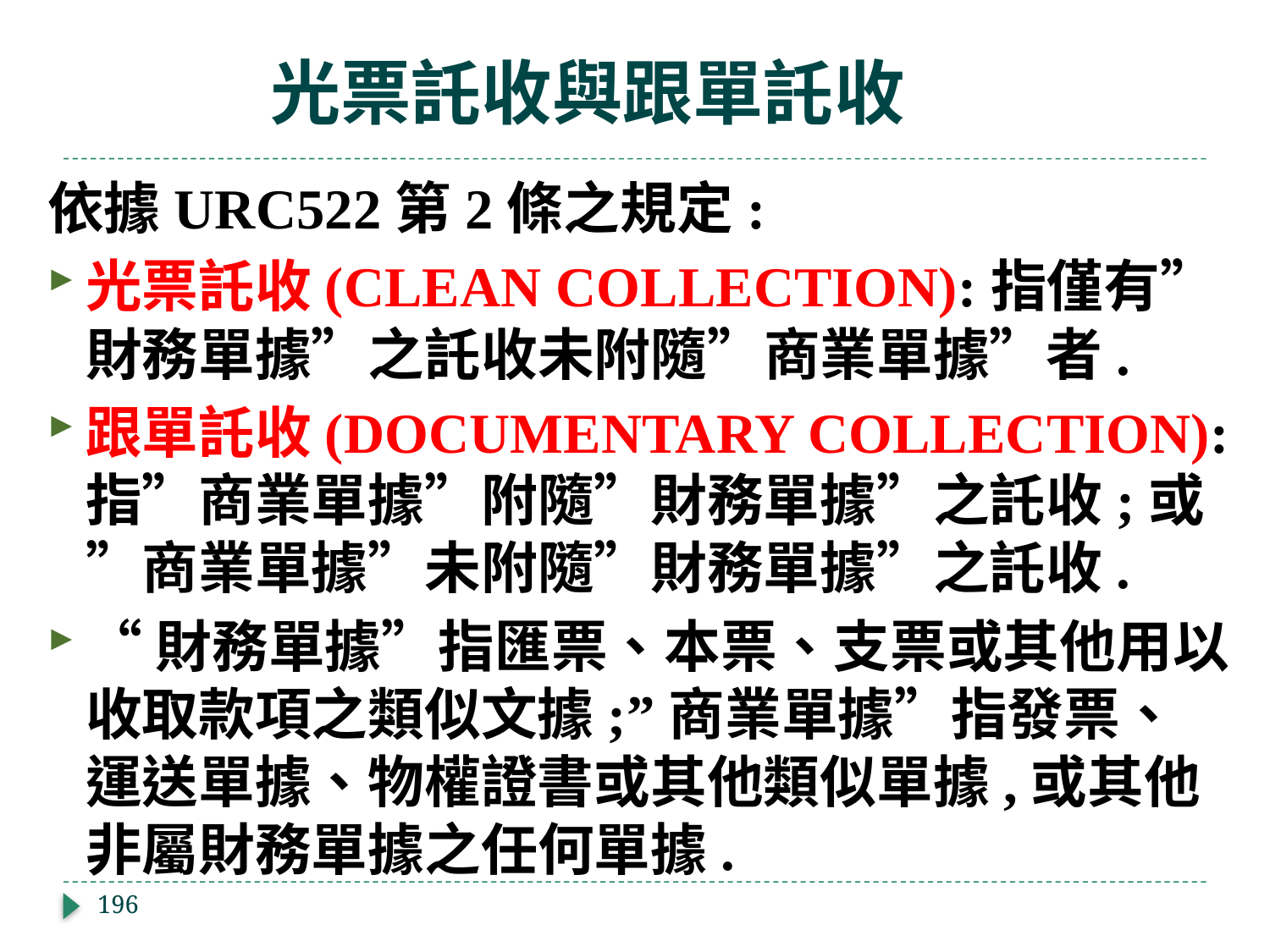

# 光票託收與跟單託收
依據URC522第2條之規定:
光票託收(CLEAN COLLECTION):指僅有”財務單據”之託收未附隨”商業單據”者.
跟單託收(DOCUMENTARY COLLECTION):指”商業單據”附隨”財務單據”之託收;或”商業單據”未附隨”財務單據”之託收.
“財務單據”指匯票、本票、支票或其他用以收取款項之類似文據;”商業單據”指發票、運送單據、物權證書或其他類似單據,或其他非屬財務單據之任何單據.
196